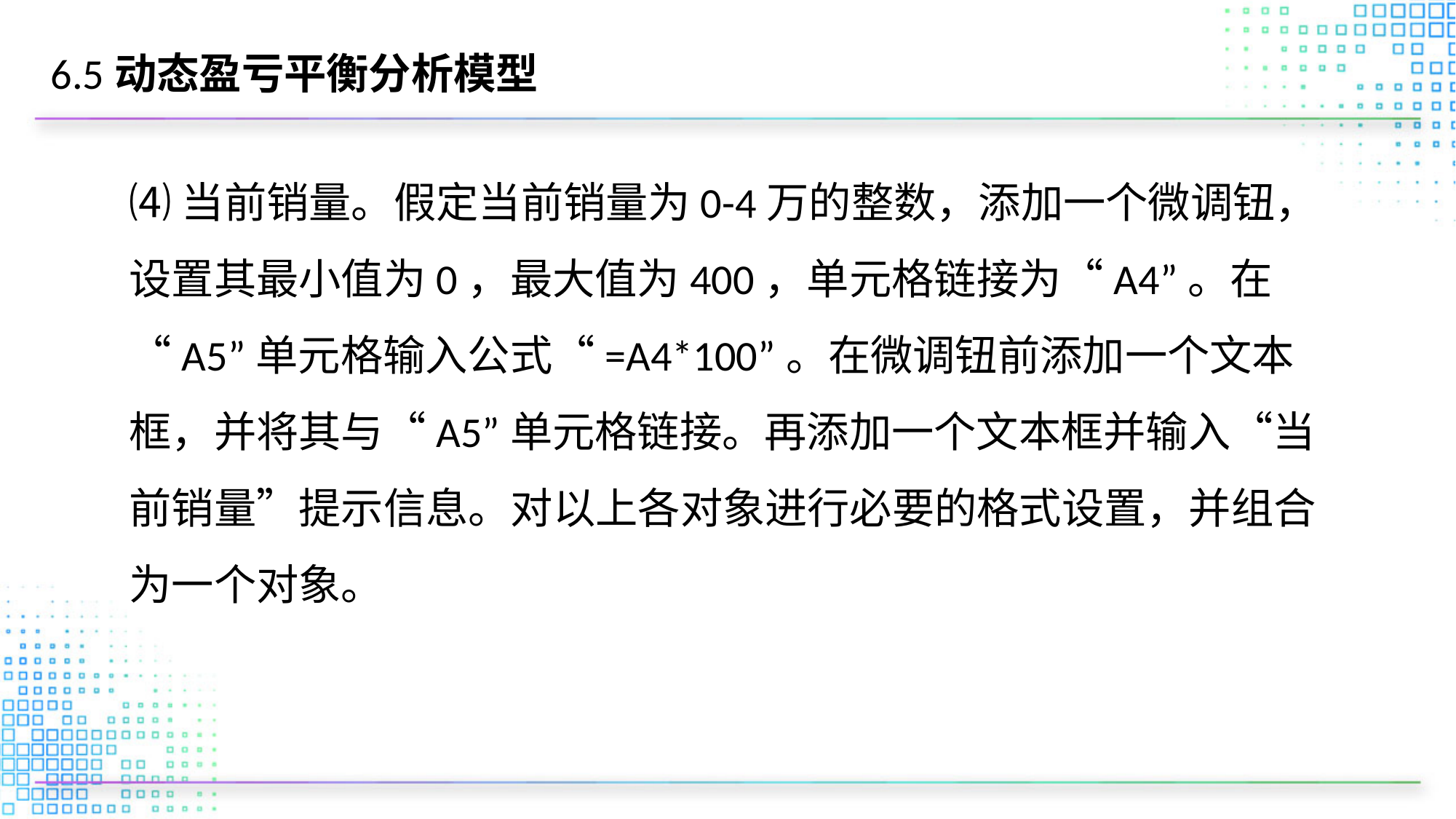

# 6.5动态盈亏平衡分析模型
⑷当前销量。假定当前销量为0-4万的整数，添加一个微调钮，设置其最小值为0，最大值为400，单元格链接为“A4”。在“A5”单元格输入公式“=A4*100”。在微调钮前添加一个文本框，并将其与“A5”单元格链接。再添加一个文本框并输入“当前销量”提示信息。对以上各对象进行必要的格式设置，并组合为一个对象。